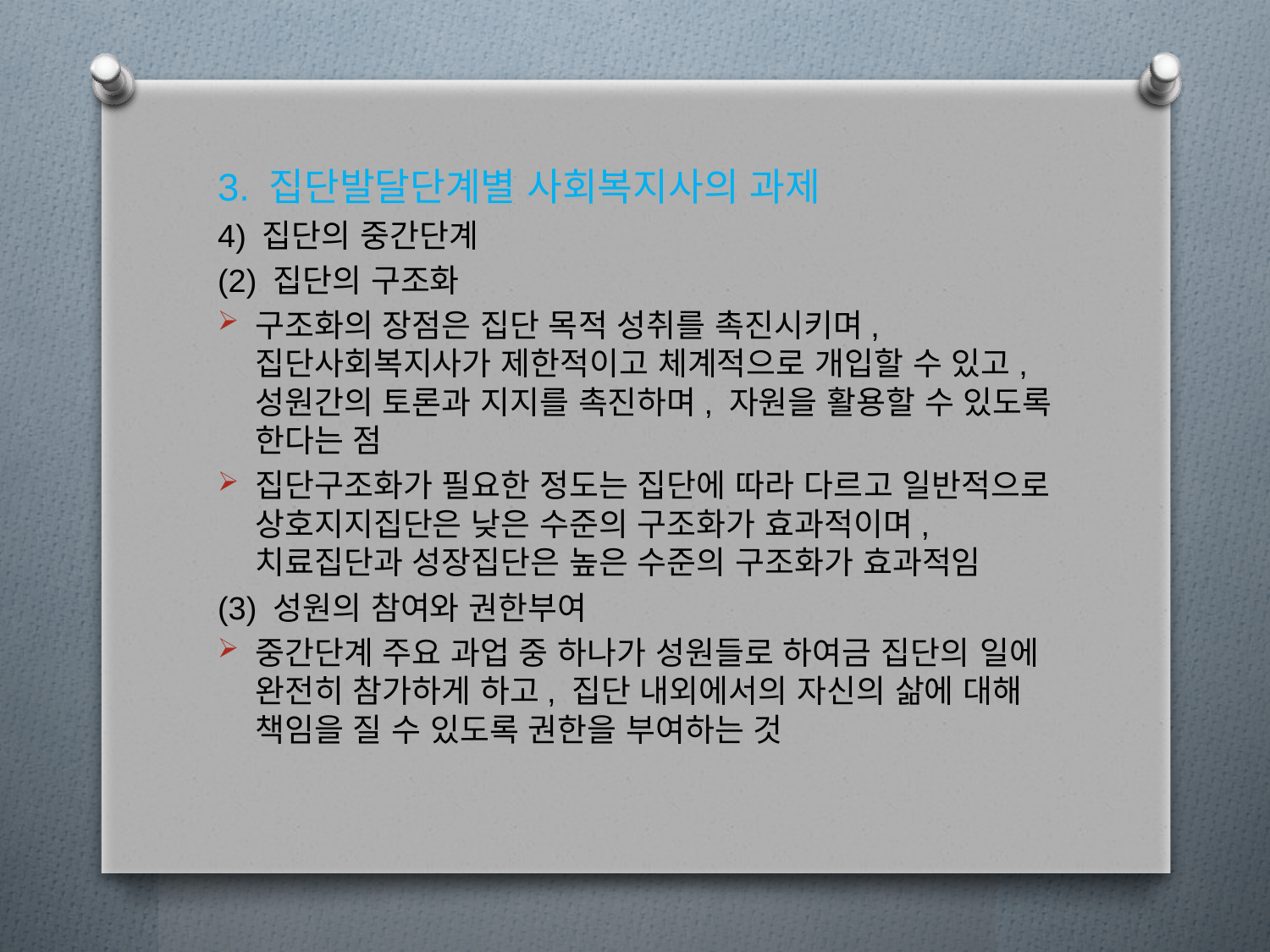

3. 집단발달단계별 사회복지사의 과제
4) 집단의 중간단계
(2) 집단의 구조화
구조화의 장점은 집단 목적 성취를 촉진시키며, 집단사회복지사가 제한적이고 체계적으로 개입할 수 있고, 성원간의 토론과 지지를 촉진하며, 자원을 활용할 수 있도록 한다는 점
집단구조화가 필요한 정도는 집단에 따라 다르고 일반적으로 상호지지집단은 낮은 수준의 구조화가 효과적이며, 치료집단과 성장집단은 높은 수준의 구조화가 효과적임
(3) 성원의 참여와 권한부여
중간단계 주요 과업 중 하나가 성원들로 하여금 집단의 일에 완전히 참가하게 하고, 집단 내외에서의 자신의 삶에 대해 책임을 질 수 있도록 권한을 부여하는 것